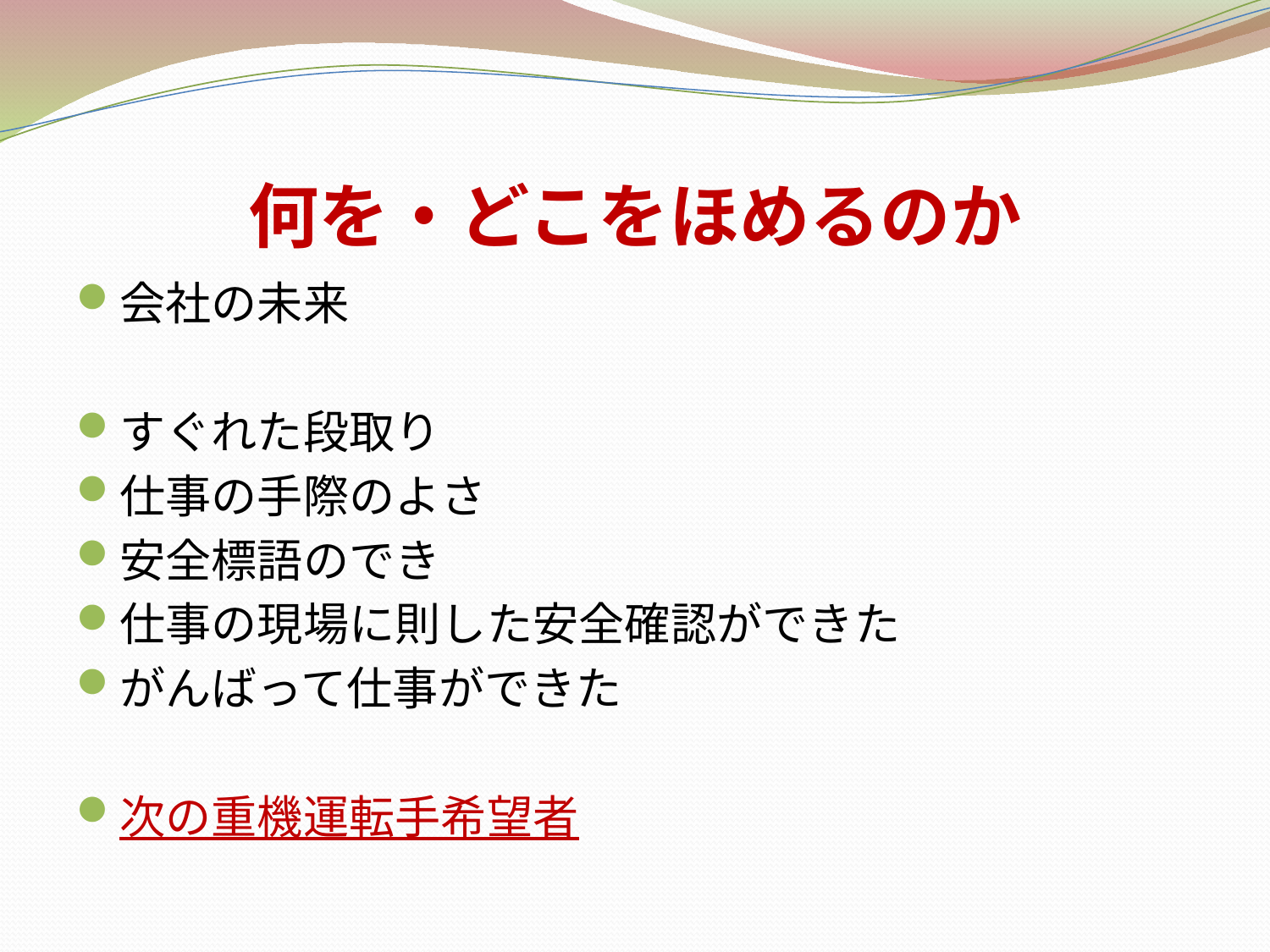

# 何を・どこをほめるのか
会社の未来

すぐれた段取り
仕事の手際のよさ
安全標語のでき
仕事の現場に則した安全確認ができた
がんばって仕事ができた

次の重機運転手希望者